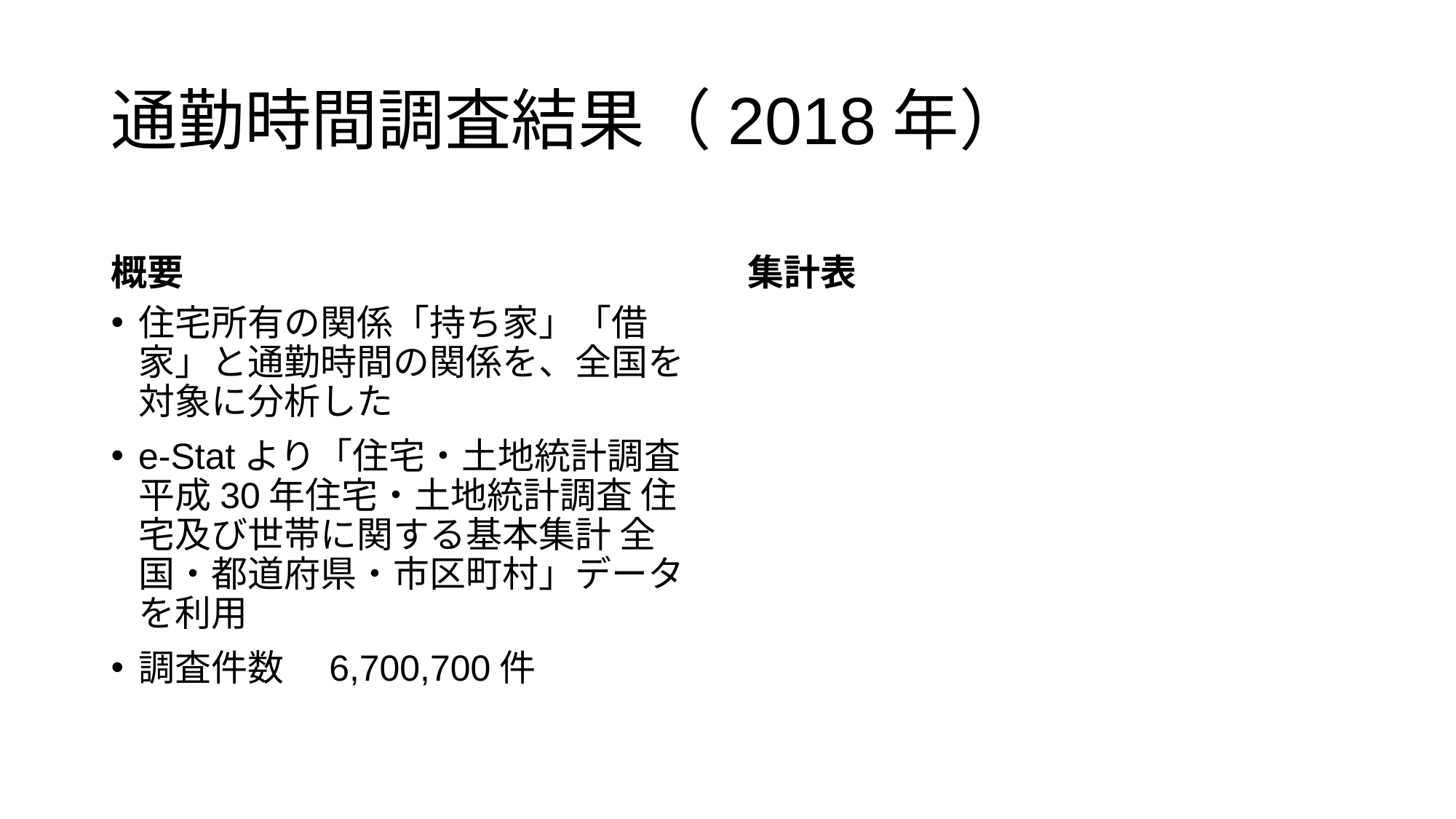

# 通勤時間調査結果（2018年）
概要
集計表
住宅所有の関係「持ち家」「借家」と通勤時間の関係を、全国を対象に分析した
e-Statより「住宅・土地統計調査 平成30年住宅・土地統計調査 住宅及び世帯に関する基本集計 全国・都道府県・市区町村」データを利用
調査件数　6,700,700件